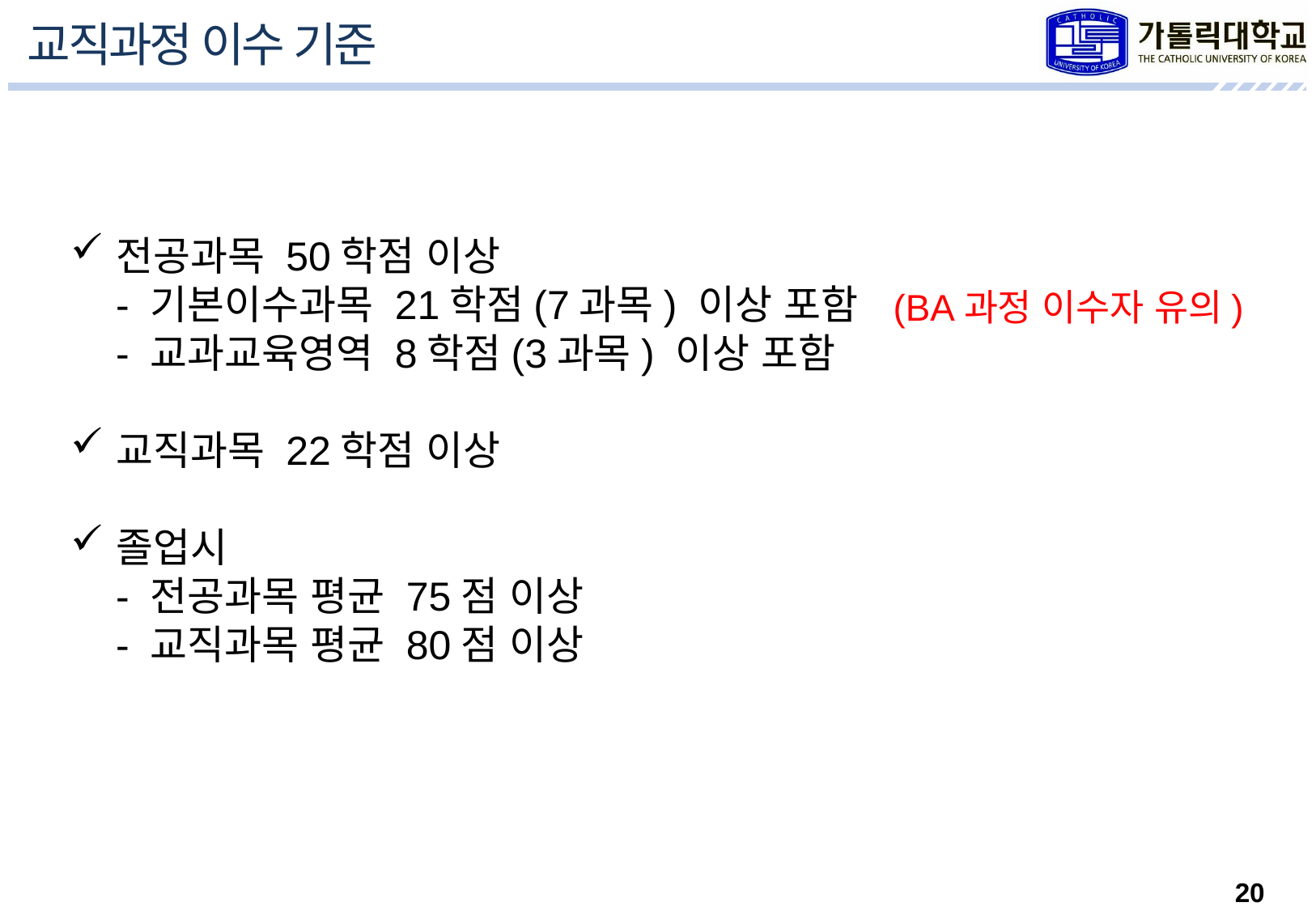

교직과정 이수 기준
전공과목 50학점 이상
    - 기본이수과목 21학점(7과목) 이상 포함
    - 교과교육영역 8학점(3과목) 이상 포함

교직과목 22학점 이상

졸업시
    - 전공과목 평균 75점 이상
    - 교직과목 평균 80점 이상

(BA과정 이수자 유의)